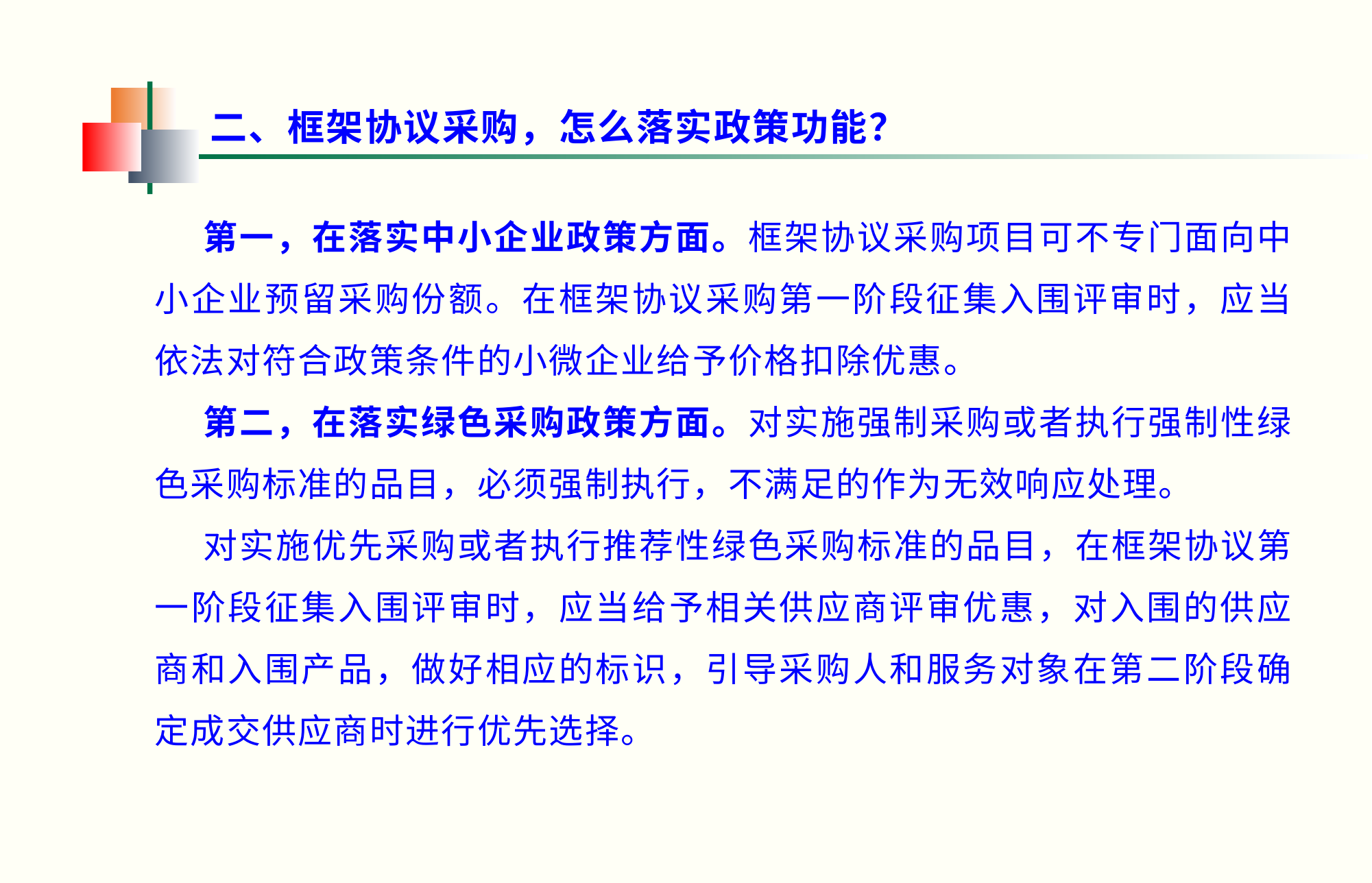

二、框架协议采购，怎么落实政策功能？
第一，在落实中小企业政策方面。框架协议采购项目可不专门面向中小企业预留采购份额。在框架协议采购第一阶段征集入围评审时，应当依法对符合政策条件的小微企业给予价格扣除优惠。
第二，在落实绿色采购政策方面。对实施强制采购或者执行强制性绿色采购标准的品目，必须强制执行，不满足的作为无效响应处理。
对实施优先采购或者执行推荐性绿色采购标准的品目，在框架协议第一阶段征集入围评审时，应当给予相关供应商评审优惠，对入围的供应商和入围产品，做好相应的标识，引导采购人和服务对象在第二阶段确定成交供应商时进行优先选择。